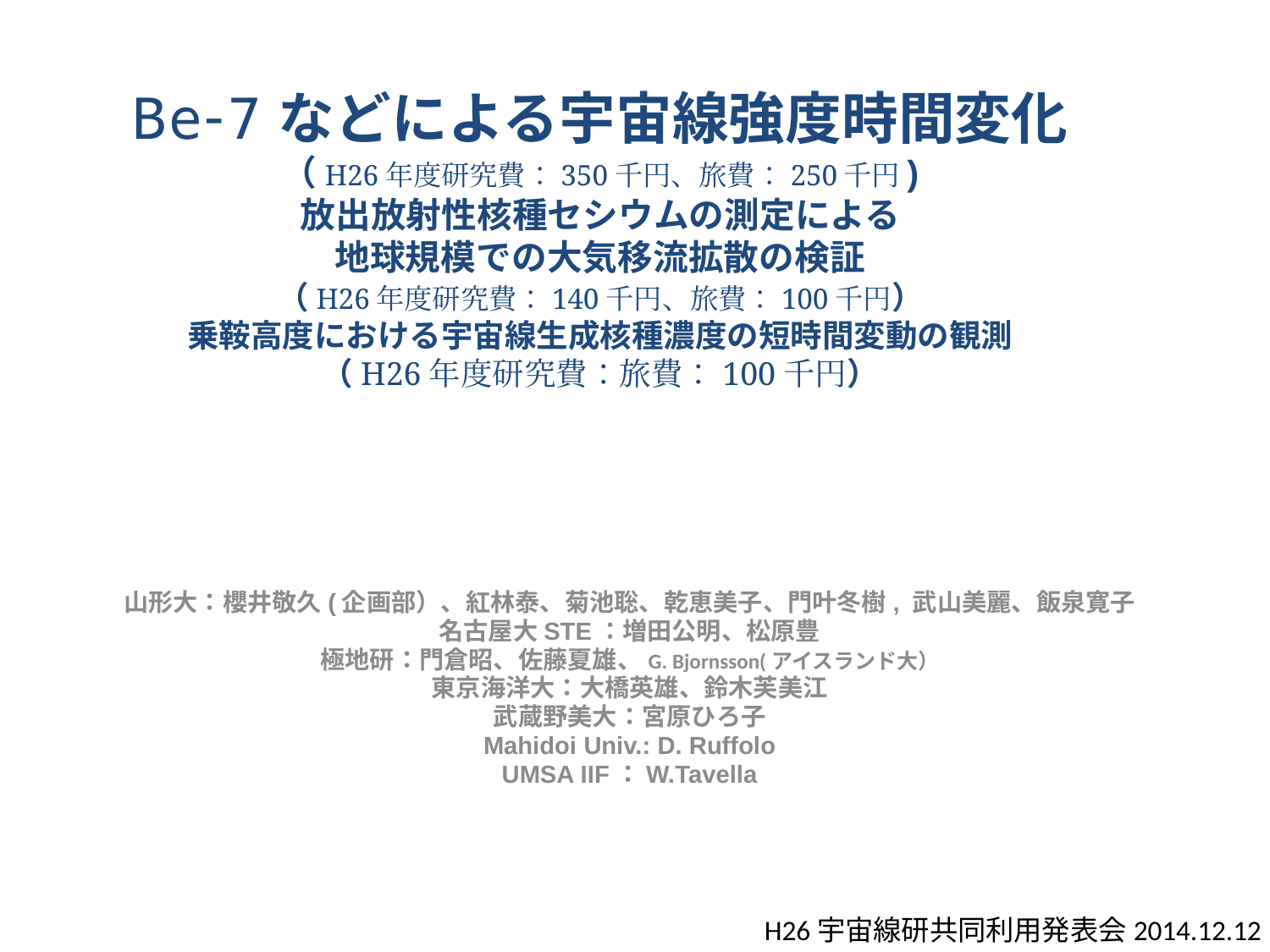

Be-7などによる宇宙線強度時間変化
（H26年度研究費：350千円、旅費：250千円)
放出放射性核種セシウムの測定による
地球規模での大気移流拡散の検証
（H26年度研究費：140千円、旅費：100千円）
乗鞍高度における宇宙線生成核種濃度の短時間変動の観測
（H26年度研究費：旅費：100千円）

山形大：櫻井敬久(企画部）、紅林泰、菊池聡、乾恵美子、門叶冬樹, 武山美麗、飯泉寛子
名古屋大STE：増田公明、松原豊
極地研：門倉昭、佐藤夏雄、G. Bjornsson(アイスランド大）
東京海洋大：大橋英雄、鈴木芙美江
武蔵野美大：宮原ひろ子
Mahidoi Univ.: D. Ruffolo
UMSA IIF：W.Tavella

H26宇宙線研共同利用発表会2014.12.12